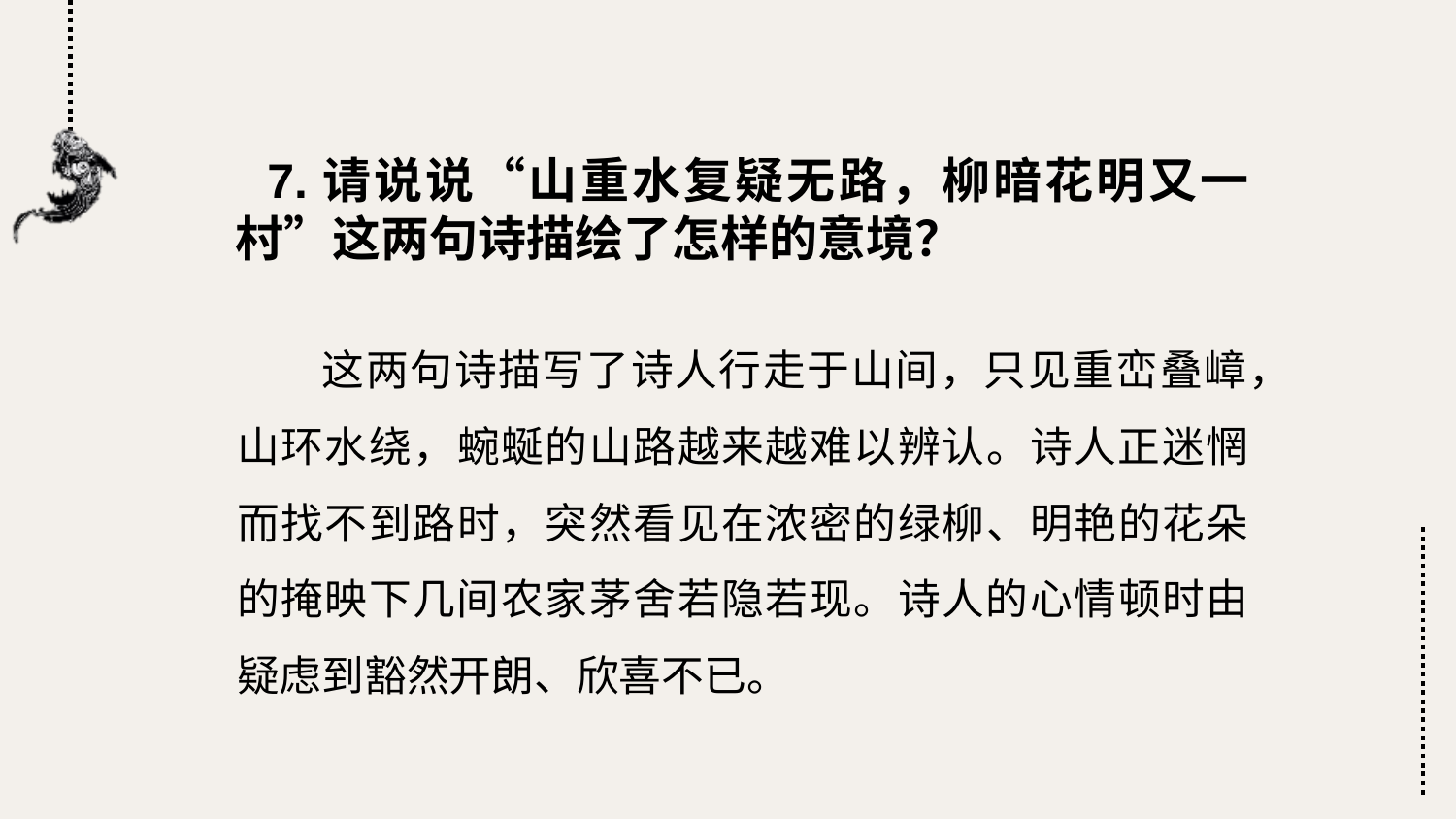

7.请说说“山重水复疑无路，柳暗花明又一村”这两句诗描绘了怎样的意境？
这两句诗描写了诗人行走于山间，只见重峦叠嶂，山环水绕，蜿蜒的山路越来越难以辨认。诗人正迷惘而找不到路时，突然看见在浓密的绿柳、明艳的花朵的掩映下几间农家茅舍若隐若现。诗人的心情顿时由疑虑到豁然开朗、欣喜不已。